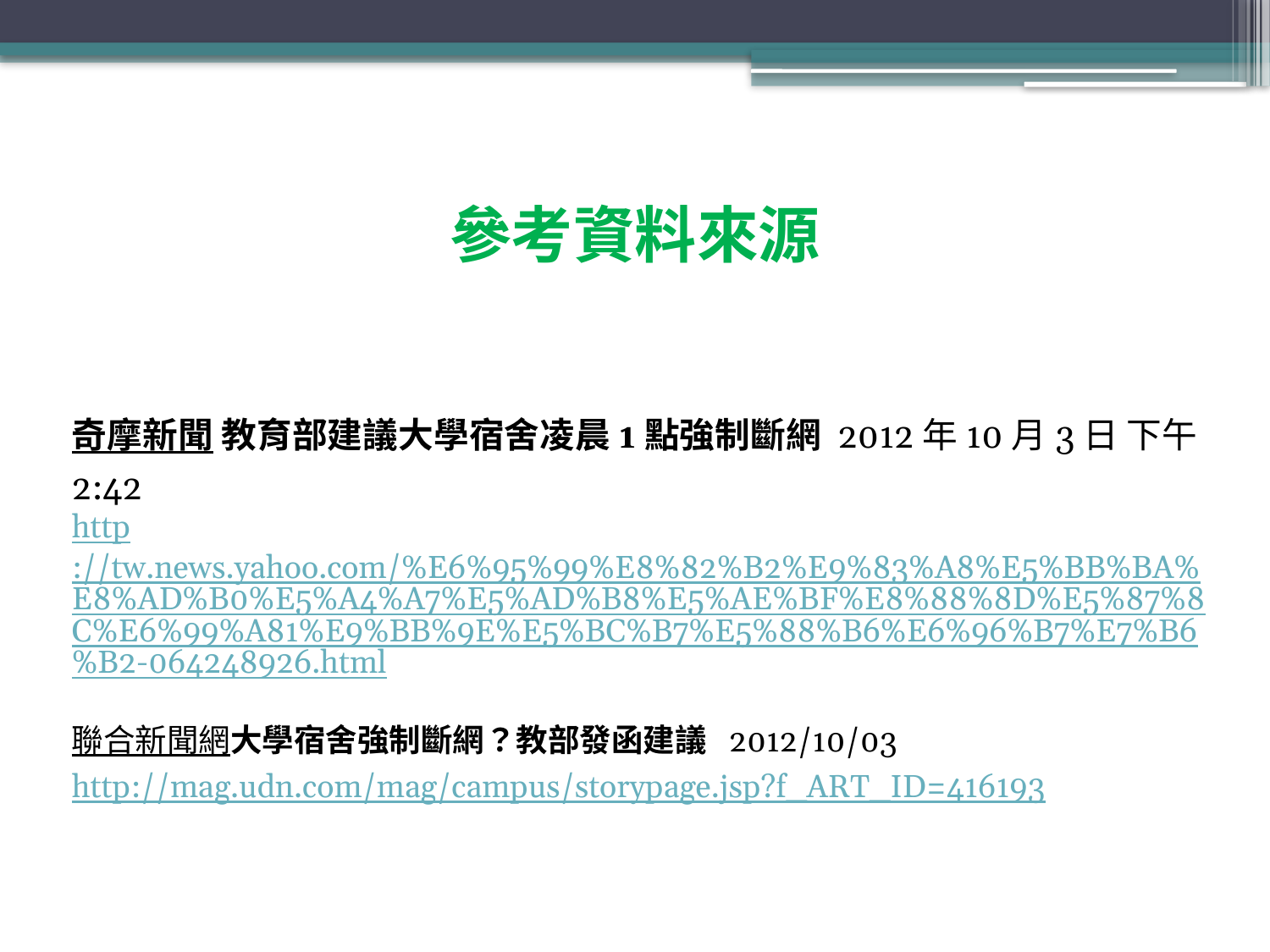

# 參考資料來源
奇摩新聞 教育部建議大學宿舍凌晨1點強制斷網 2012年10月3日 下午2:42
http://tw.news.yahoo.com/%E6%95%99%E8%82%B2%E9%83%A8%E5%BB%BA%E8%AD%B0%E5%A4%A7%E5%AD%B8%E5%AE%BF%E8%88%8D%E5%87%8C%E6%99%A81%E9%BB%9E%E5%BC%B7%E5%88%B6%E6%96%B7%E7%B6%B2-064248926.html

聯合新聞網大學宿舍強制斷網？教部發函建議  2012/10/03
http://mag.udn.com/mag/campus/storypage.jsp?f_ART_ID=416193